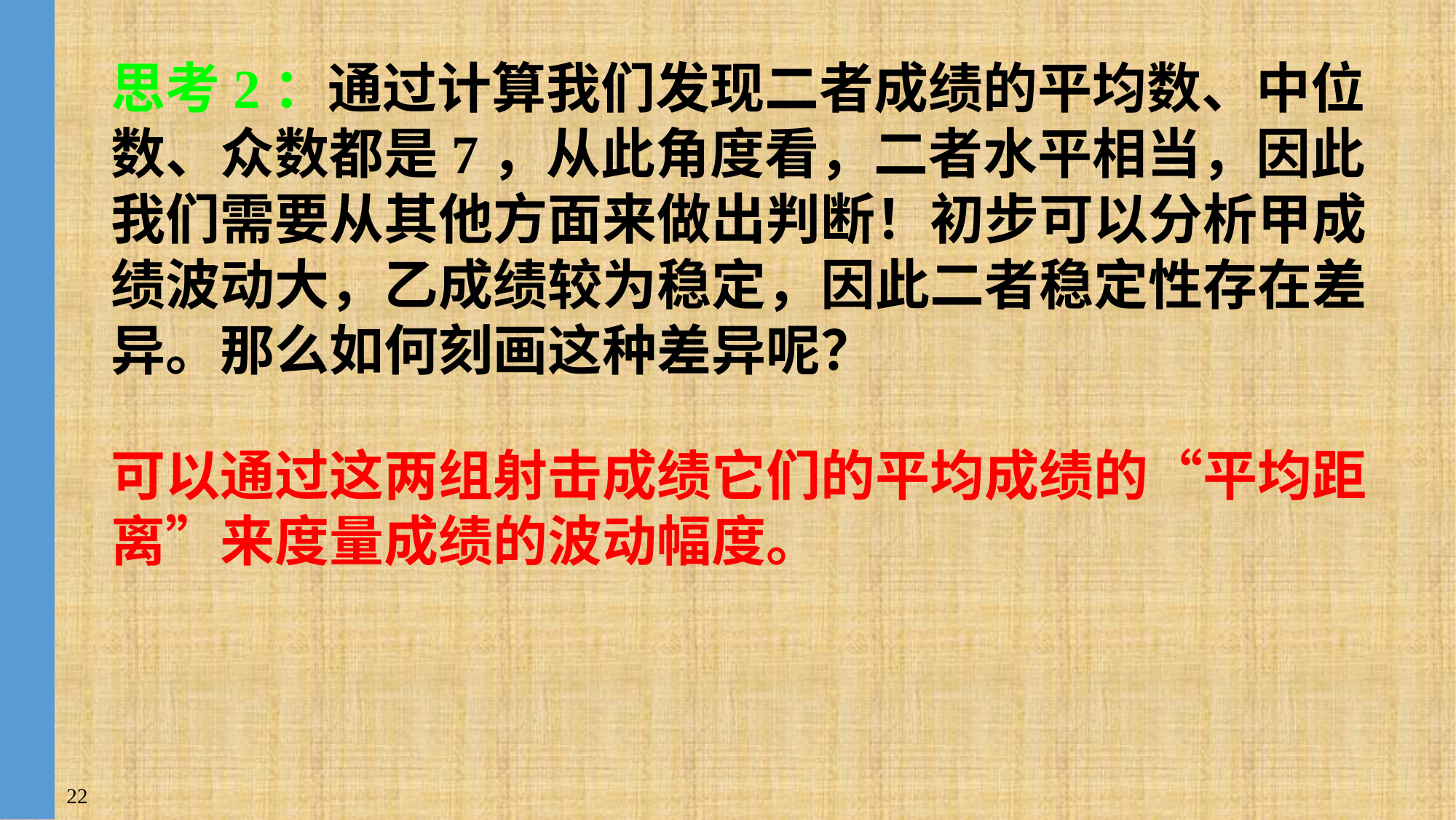

思考2：通过计算我们发现二者成绩的平均数、中位数、众数都是7，从此角度看，二者水平相当，因此我们需要从其他方面来做出判断！初步可以分析甲成绩波动大，乙成绩较为稳定，因此二者稳定性存在差异。那么如何刻画这种差异呢？
可以通过这两组射击成绩它们的平均成绩的“平均距离”来度量成绩的波动幅度。